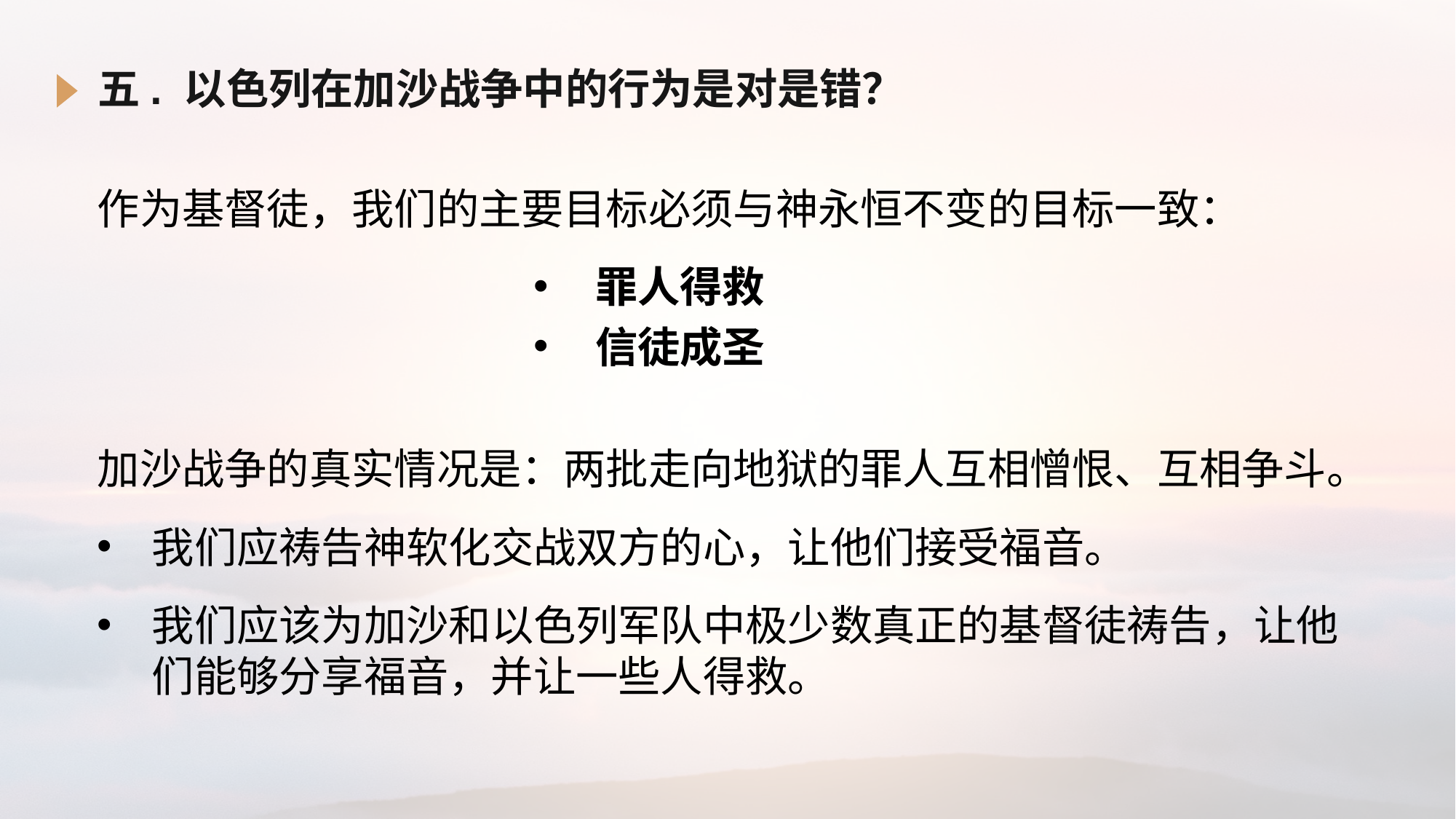

# 五. 以色列在加沙战争中的行为是对是错？
作为基督徒，我们的主要目标必须与神永恒不变的目标一致：
罪人得救
信徒成圣

加沙战争的真实情况是：两批走向地狱的罪人互相憎恨、互相争斗。
我们应祷告神软化交战双方的心，让他们接受福音。
我们应该为加沙和以色列军队中极少数真正的基督徒祷告，让他们能够分享福音，并让一些人得救。